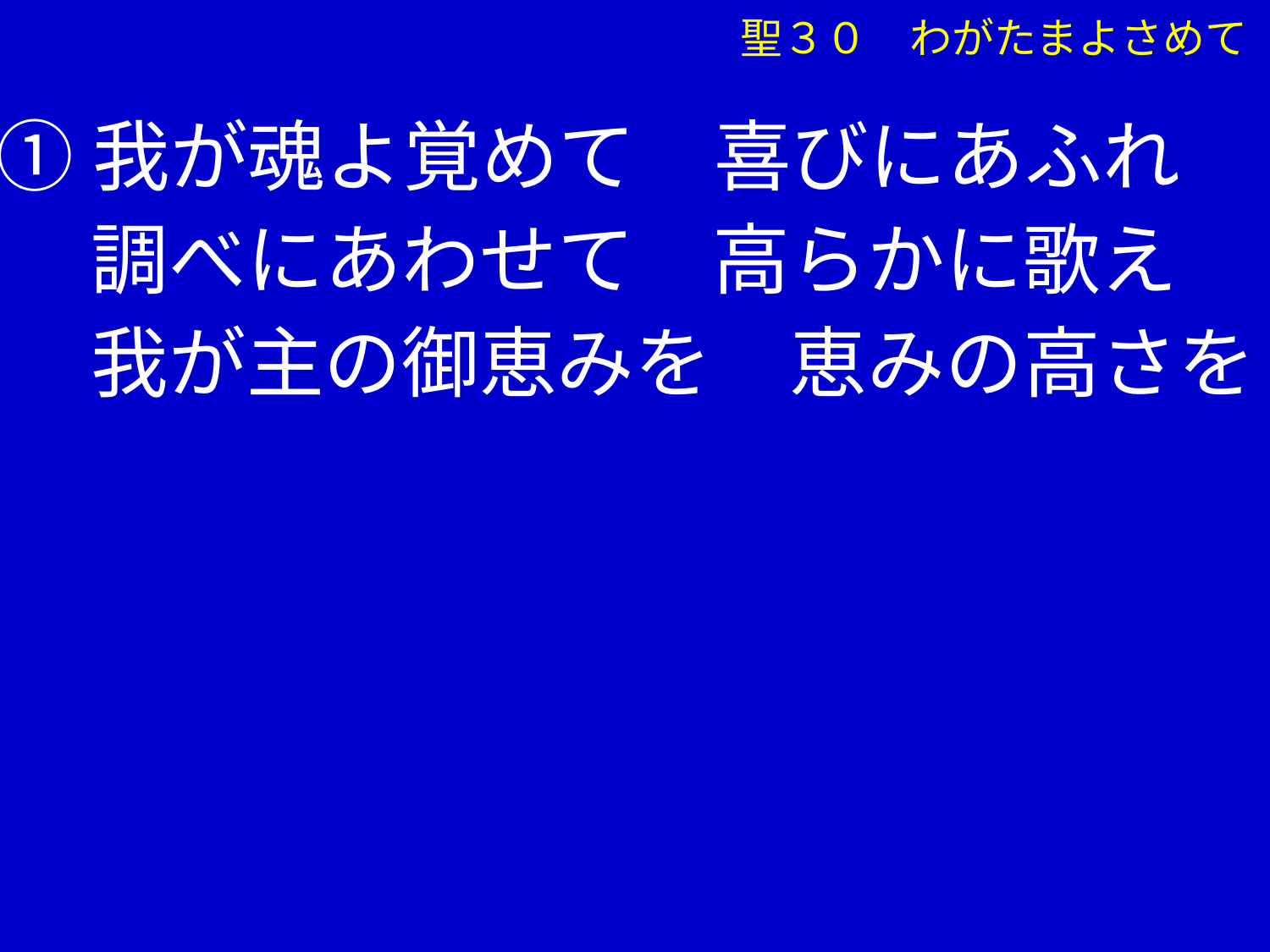

聖３０　わがたまよさめて
①我が魂よ覚めて　喜びにあふれ
　 調べにあわせて　高らかに歌え
　 我が主の御恵みを　恵みの高さを